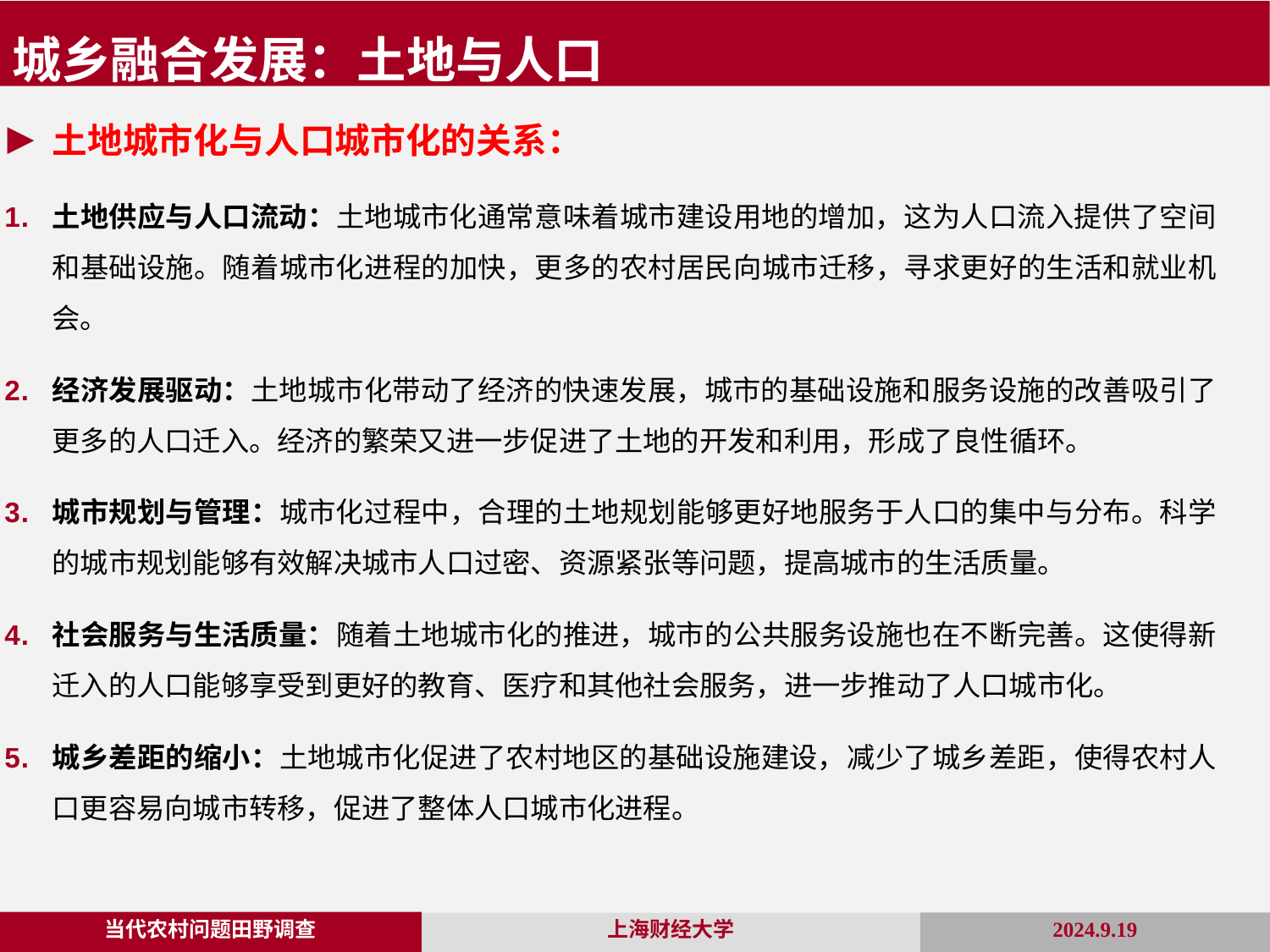

城乡融合发展：土地与人口
土地城市化与人口城市化的关系：
土地供应与人口流动：土地城市化通常意味着城市建设用地的增加，这为人口流入提供了空间和基础设施。随着城市化进程的加快，更多的农村居民向城市迁移，寻求更好的生活和就业机会。
经济发展驱动：土地城市化带动了经济的快速发展，城市的基础设施和服务设施的改善吸引了更多的人口迁入。经济的繁荣又进一步促进了土地的开发和利用，形成了良性循环。
城市规划与管理：城市化过程中，合理的土地规划能够更好地服务于人口的集中与分布。科学的城市规划能够有效解决城市人口过密、资源紧张等问题，提高城市的生活质量。
社会服务与生活质量：随着土地城市化的推进，城市的公共服务设施也在不断完善。这使得新迁入的人口能够享受到更好的教育、医疗和其他社会服务，进一步推动了人口城市化。
城乡差距的缩小：土地城市化促进了农村地区的基础设施建设，减少了城乡差距，使得农村人口更容易向城市转移，促进了整体人口城市化进程。

当代农村问题田野调查
2024.9.19
上海财经大学